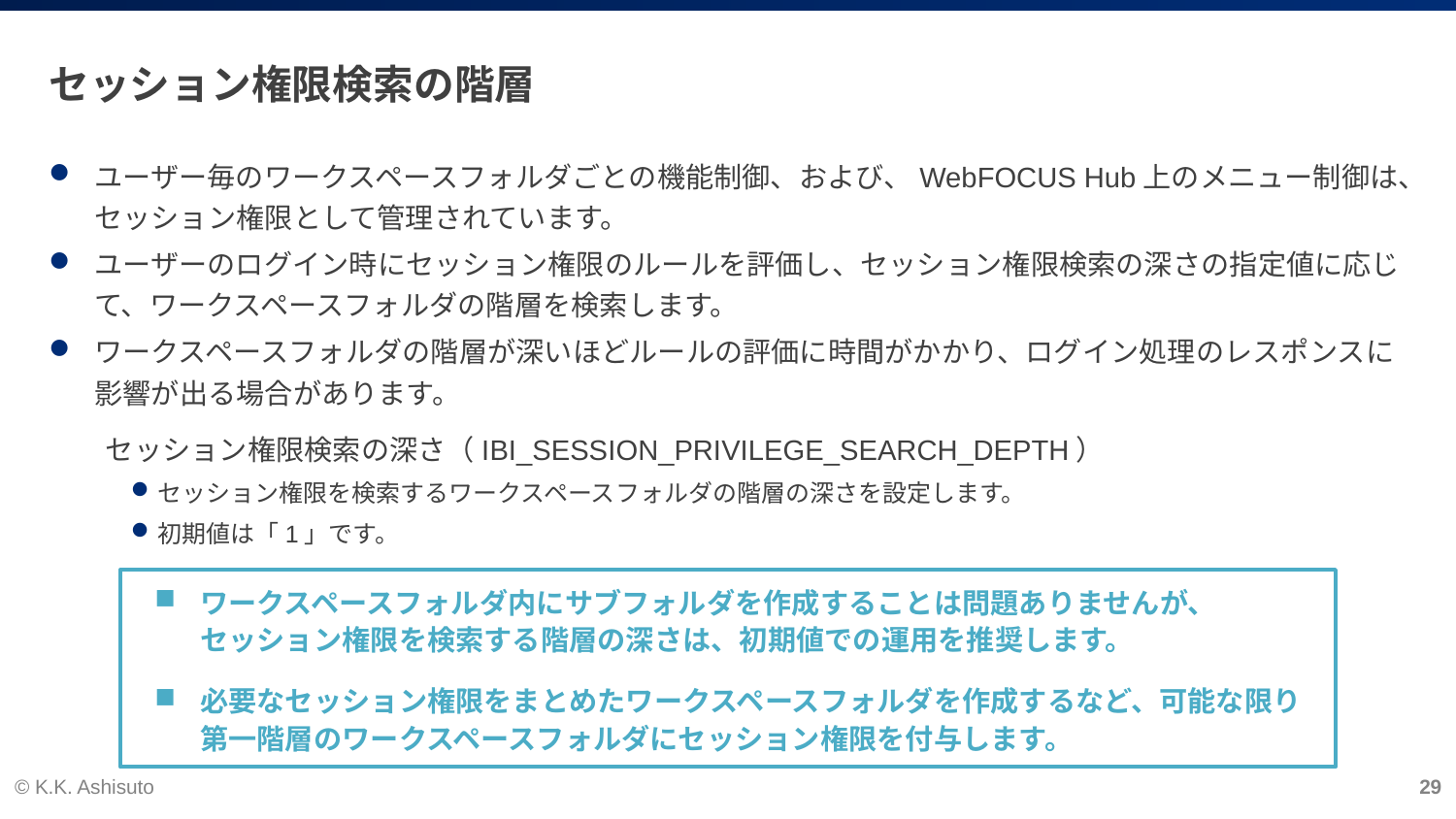

# セッション権限検索の階層
ユーザー毎のワークスペースフォルダごとの機能制御、および、WebFOCUS Hub上のメニュー制御は、セッション権限として管理されています。
ユーザーのログイン時にセッション権限のルールを評価し、セッション権限検索の深さの指定値に応じて、ワークスペースフォルダの階層を検索します。
ワークスペースフォルダの階層が深いほどルールの評価に時間がかかり、ログイン処理のレスポンスに影響が出る場合があります。
　　セッション権限検索の深さ（IBI_SESSION_PRIVILEGE_SEARCH_DEPTH）
セッション権限を検索するワークスペースフォルダの階層の深さを設定します。
初期値は「1」です。

ワークスペースフォルダ内にサブフォルダを作成することは問題ありませんが、
セッション権限を検索する階層の深さは、初期値での運用を推奨します。
必要なセッション権限をまとめたワークスペースフォルダを作成するなど、可能な限り第一階層のワークスペースフォルダにセッション権限を付与します。
© K.K. Ashisuto
29